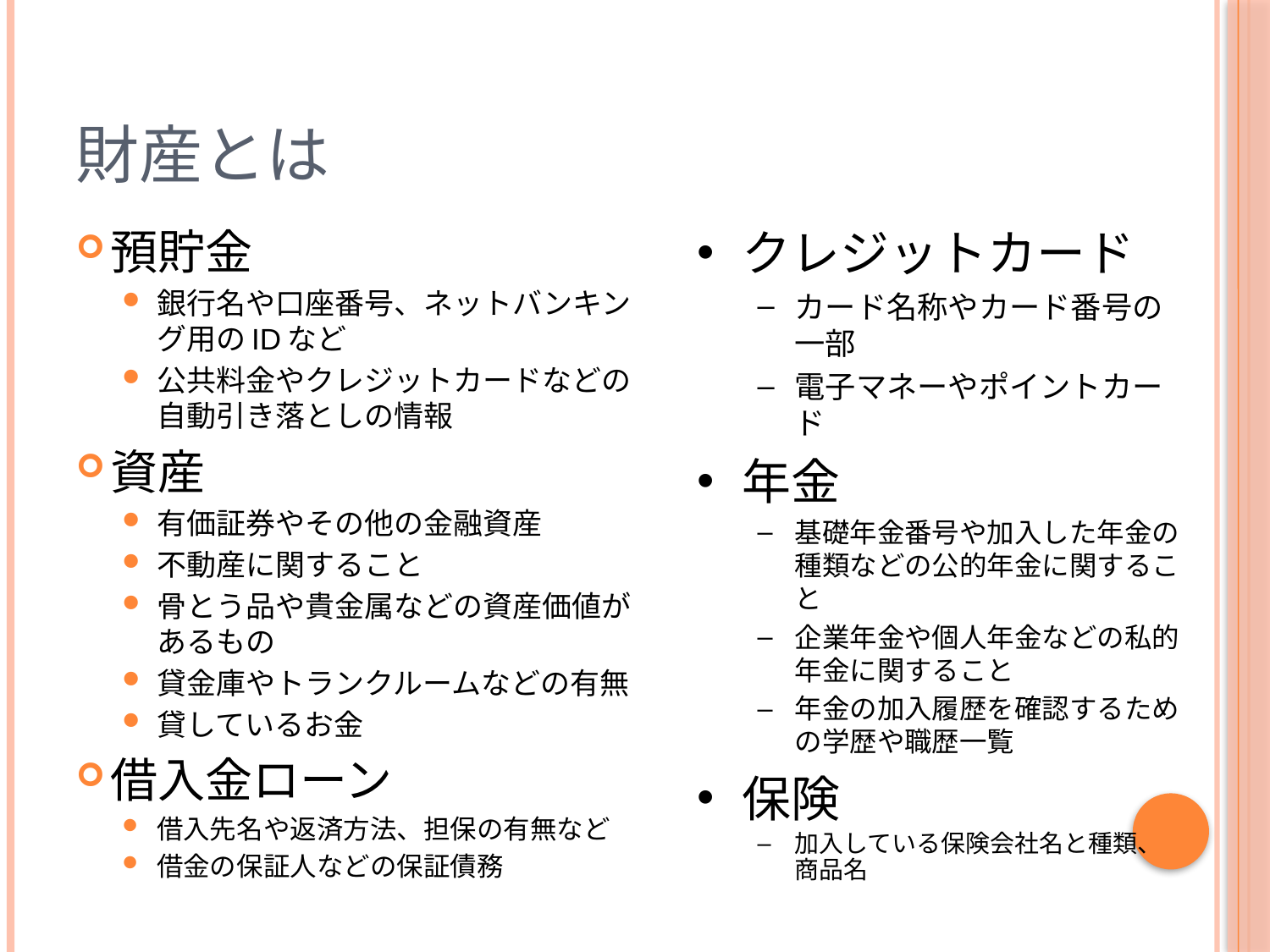

# 財産とは
預貯金
銀行名や口座番号、ネットバンキング用のIDなど
公共料金やクレジットカードなどの自動引き落としの情報
資産
有価証券やその他の金融資産
不動産に関すること
骨とう品や貴金属などの資産価値があるもの
貸金庫やトランクルームなどの有無
貸しているお金
借入金ローン
借入先名や返済方法、担保の有無など
借金の保証人などの保証債務
クレジットカード
カード名称やカード番号の一部
電子マネーやポイントカード
年金
基礎年金番号や加入した年金の種類などの公的年金に関すること
企業年金や個人年金などの私的年金に関すること
年金の加入履歴を確認するための学歴や職歴一覧
保険
加入している保険会社名と種類、商品名